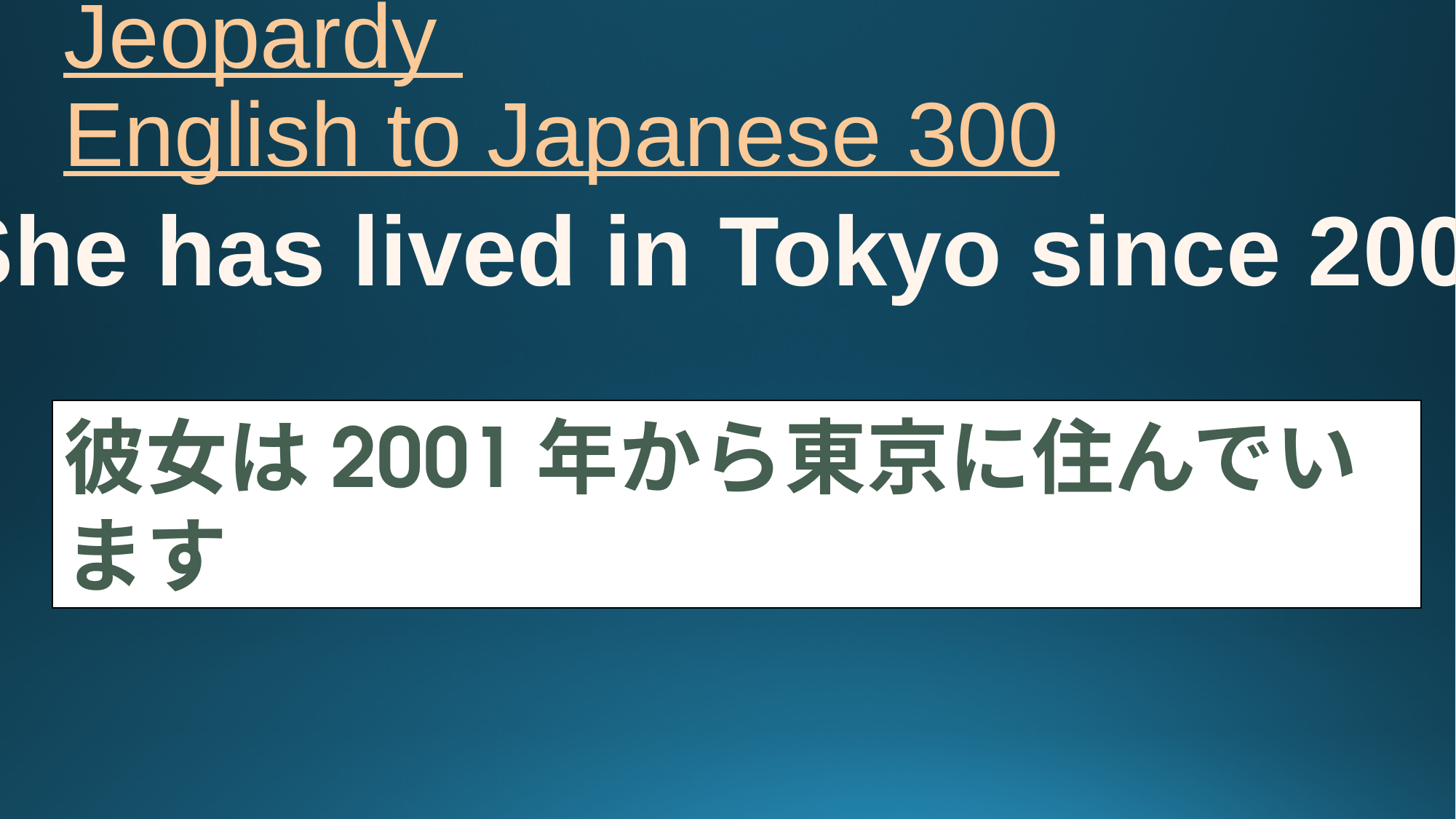

# Jeopardy English to Japanese 300
She has lived in Tokyo since 2001
彼女は2001年から東京に住んでいます